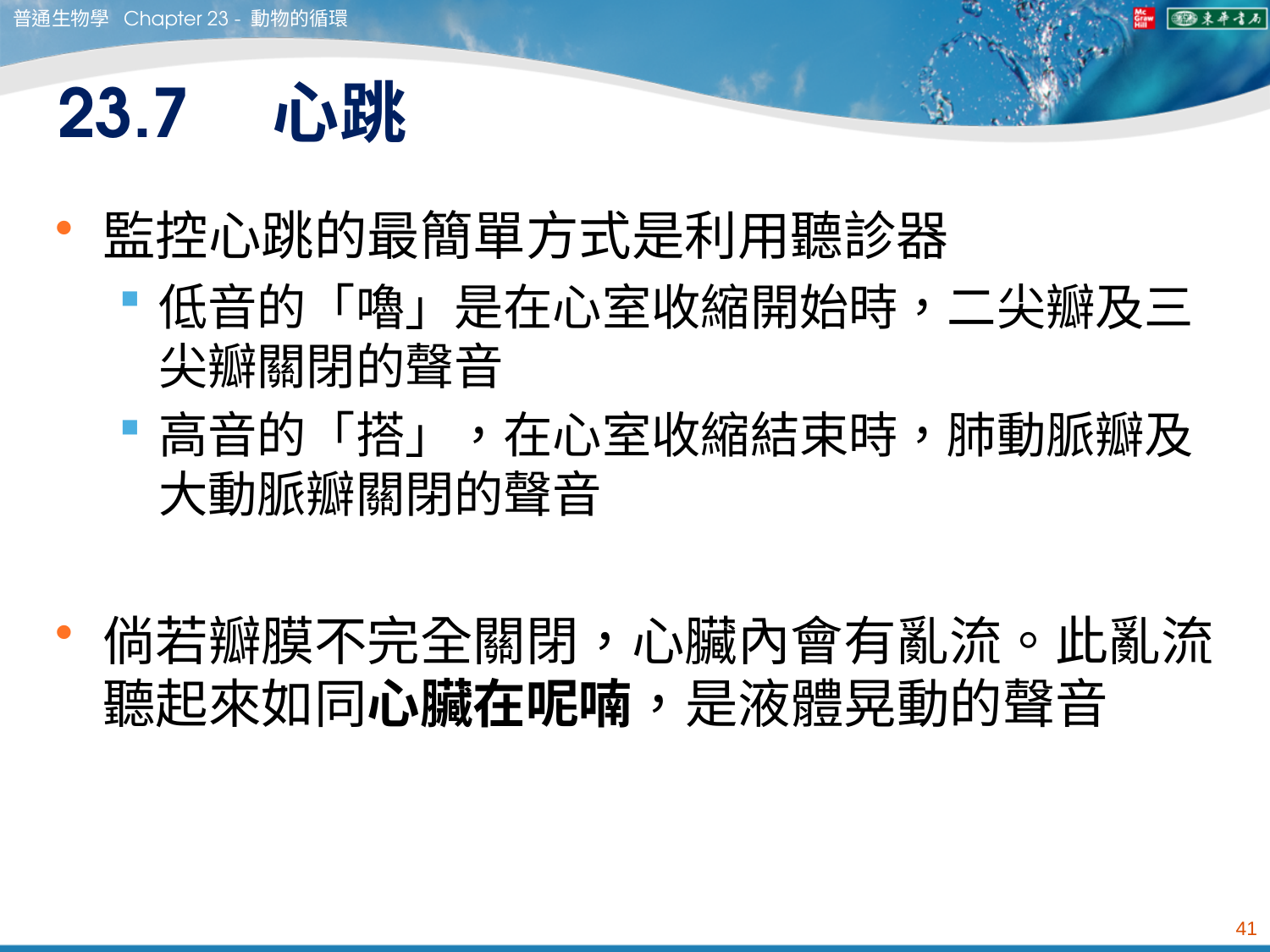

普通生物學  Chapter 23 - 動物的循環
# 23.7　心跳
監控心跳的最簡單方式是利用聽診器
低音的「嚕」是在心室收縮開始時，二尖瓣及三尖瓣關閉的聲音
高音的「搭」，在心室收縮結束時，肺動脈瓣及大動脈瓣關閉的聲音

倘若瓣膜不完全關閉，心臟內會有亂流。此亂流聽起來如同心臟在呢喃，是液體晃動的聲音
41